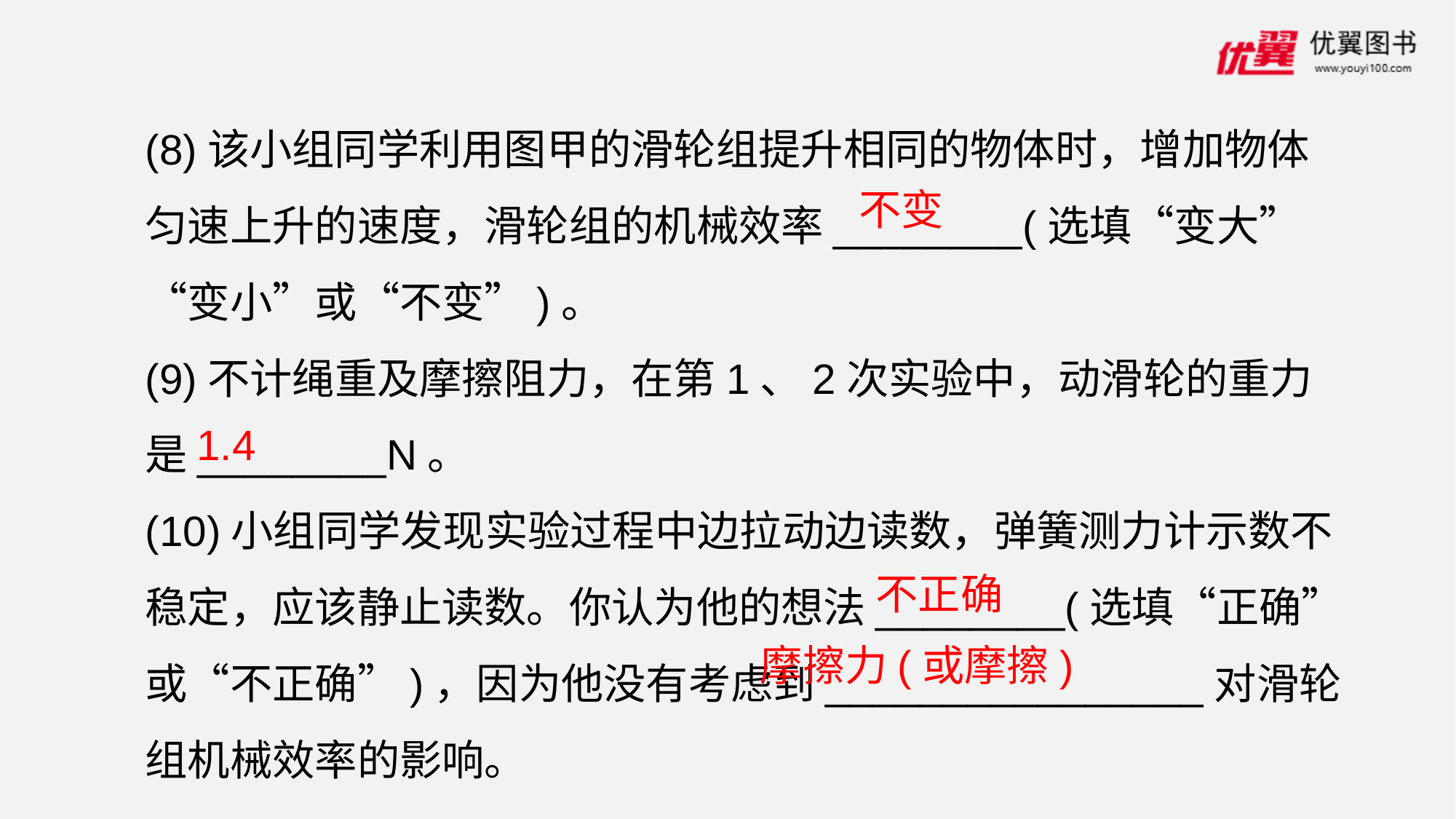

(8)该小组同学利用图甲的滑轮组提升相同的物体时，增加物体匀速上升的速度，滑轮组的机械效率________(选填“变大”“变小”或“不变”)。
(9)不计绳重及摩擦阻力，在第1、2次实验中，动滑轮的重力是________N。
(10)小组同学发现实验过程中边拉动边读数，弹簧测力计示数不稳定，应该静止读数。你认为他的想法________(选填“正确”或“不正确”)，因为他没有考虑到________________对滑轮组机械效率的影响。
不变
1.4
不正确
摩擦力(或摩擦)